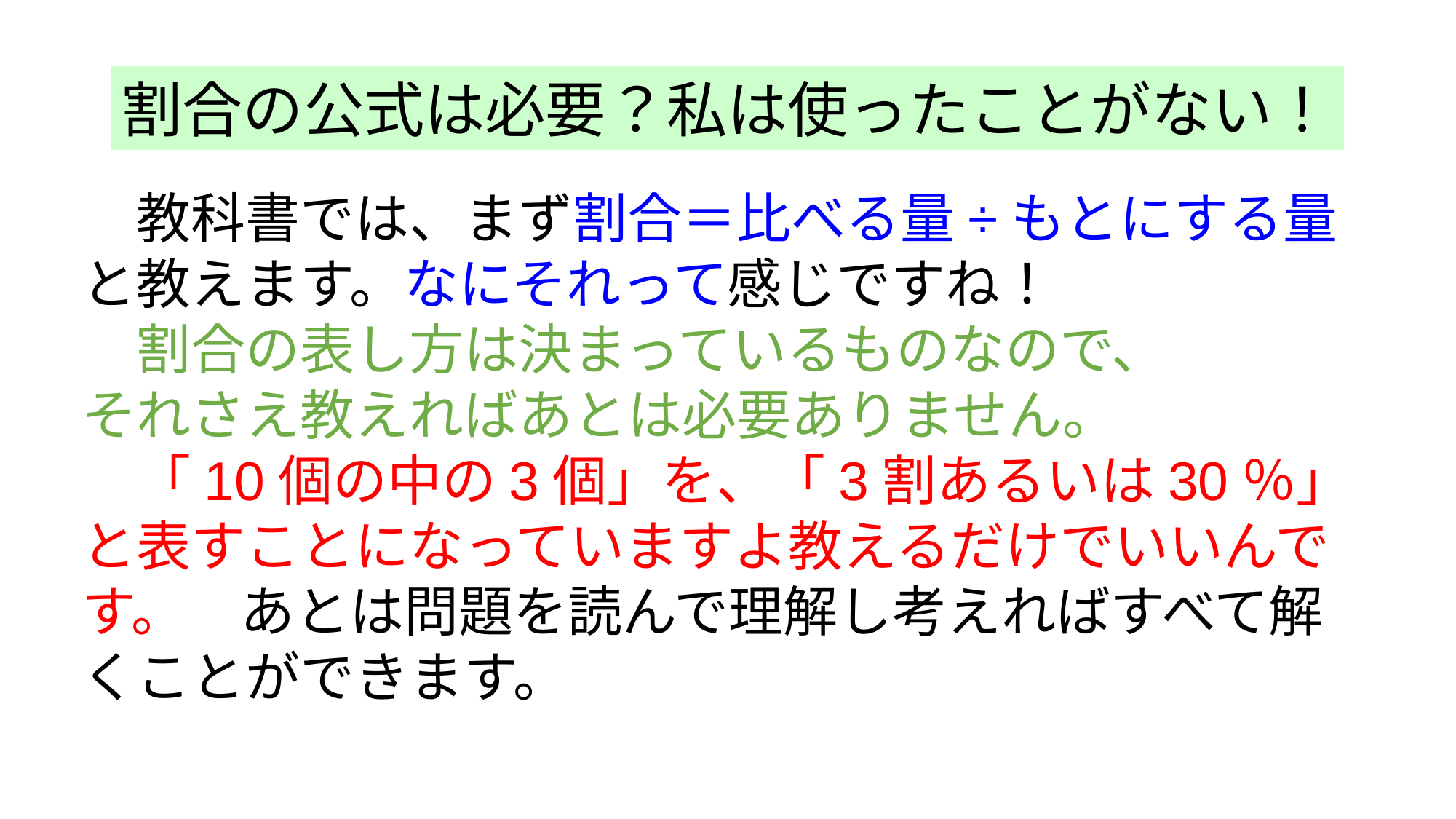

割合の公式は必要？私は使ったことがない！
　教科書では、まず割合＝比べる量÷もとにする量と教えます。なにそれって感じですね！
　割合の表し方は決まっているものなので、
それさえ教えればあとは必要ありません。
　「10個の中の3個」を、「3割あるいは30％」と表すことになっていますよ教えるだけでいいんです。　あとは問題を読んで理解し考えればすべて解くことができます。